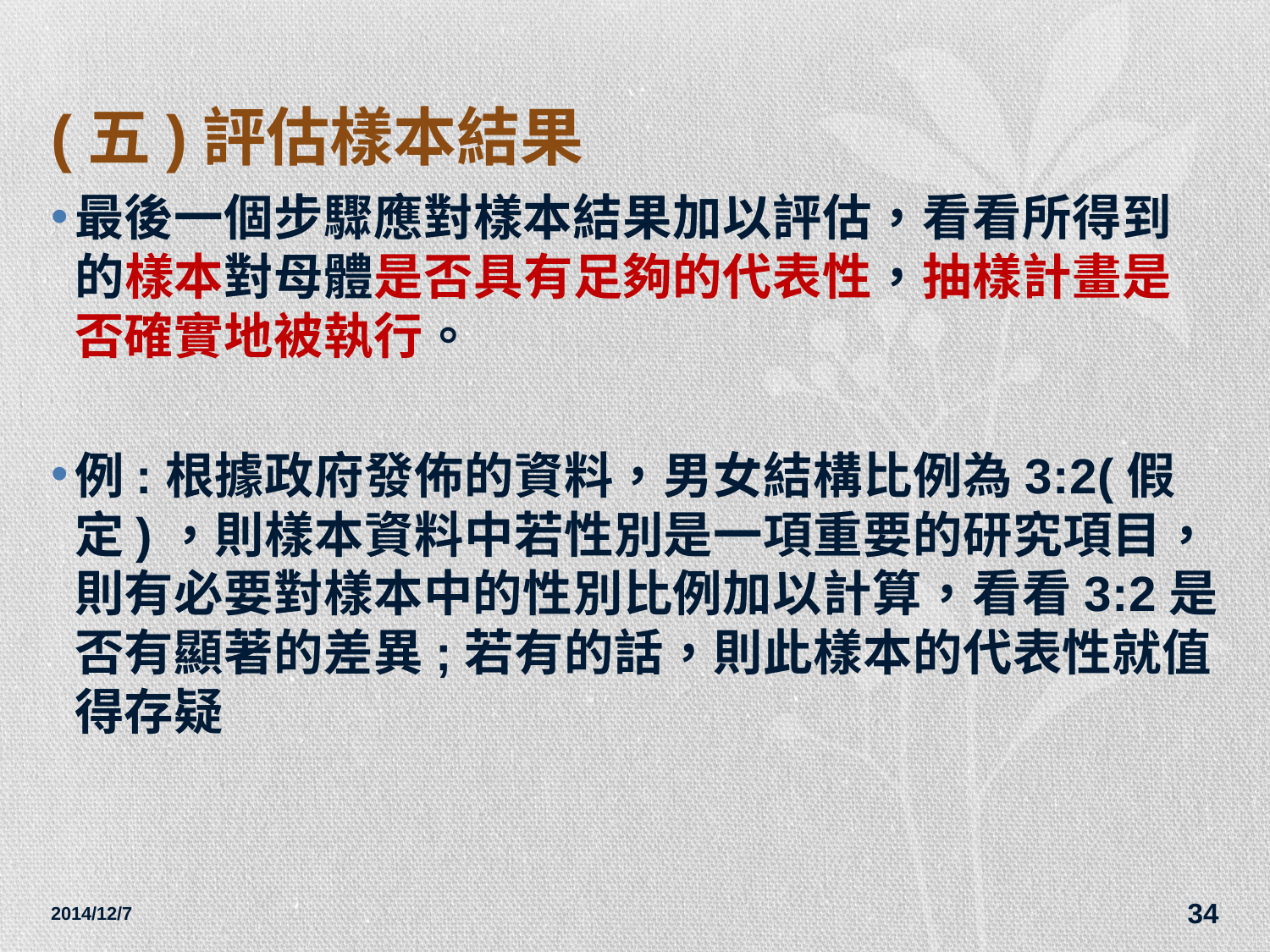

# (五)評估樣本結果
最後一個步驟應對樣本結果加以評估，看看所得到的樣本對母體是否具有足夠的代表性，抽樣計畫是否確實地被執行。

例:根據政府發佈的資料，男女結構比例為3:2(假定)，則樣本資料中若性別是一項重要的研究項目，則有必要對樣本中的性別比例加以計算，看看3:2是否有顯著的差異;若有的話，則此樣本的代表性就值得存疑
2014/12/7
34